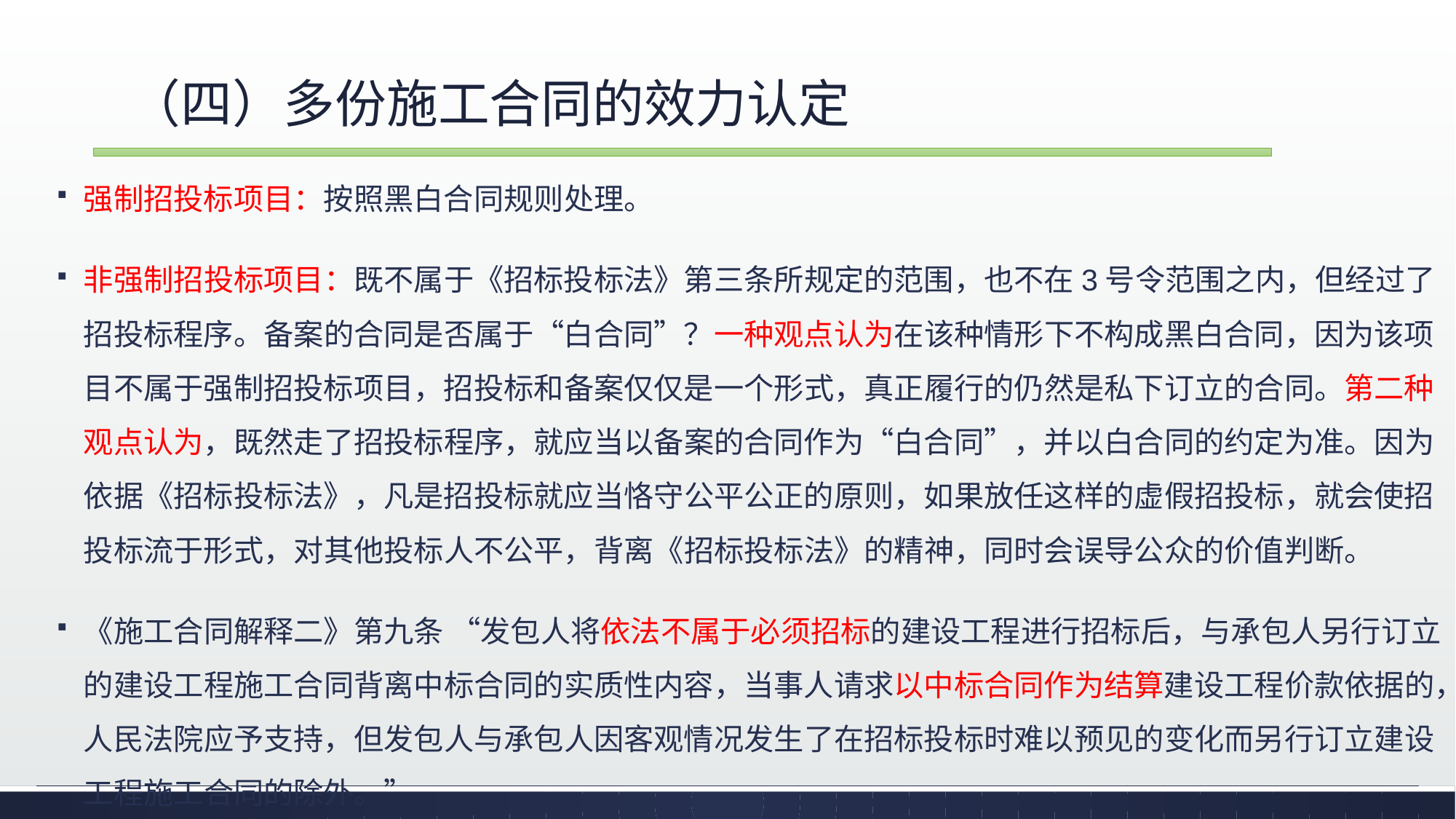

# （四）多份施工合同的效力认定

强制招投标项目：按照黑白合同规则处理。
非强制招投标项目：既不属于《招标投标法》第三条所规定的范围，也不在3号令范围之内，但经过了招投标程序。备案的合同是否属于“白合同”？一种观点认为在该种情形下不构成黑白合同，因为该项目不属于强制招投标项目，招投标和备案仅仅是一个形式，真正履行的仍然是私下订立的合同。第二种观点认为，既然走了招投标程序，就应当以备案的合同作为“白合同”，并以白合同的约定为准。因为依据《招标投标法》，凡是招投标就应当恪守公平公正的原则，如果放任这样的虚假招投标，就会使招投标流于形式，对其他投标人不公平，背离《招标投标法》的精神，同时会误导公众的价值判断。
《施工合同解释二》第九条 “发包人将依法不属于必须招标的建设工程进行招标后，与承包人另行订立的建设工程施工合同背离中标合同的实质性内容，当事人请求以中标合同作为结算建设工程价款依据的，人民法院应予支持，但发包人与承包人因客观情况发生了在招标投标时难以预见的变化而另行订立建设工程施工合同的除外。”